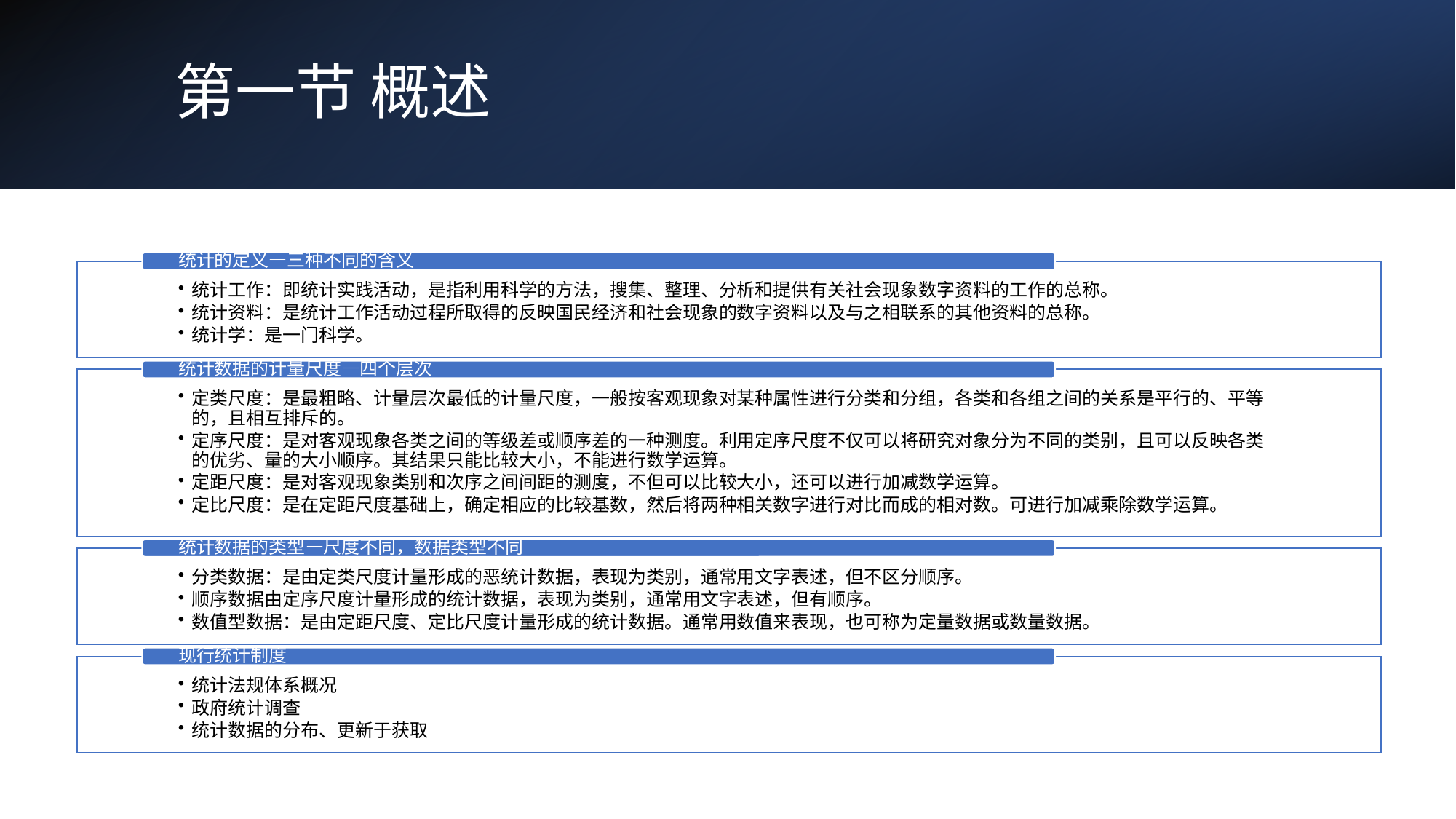

# 第一节 概述
统计工作：即统计实践活动，是指利用科学的方法，搜集、整理、分析和提供有关社会现象数字资料的工作的总称。
统计资料：是统计工作活动过程所取得的反映国民经济和社会现象的数字资料以及与之相联系的其他资料的总称。
统计学：是一门科学。
统计的定义—三种不同的含义
定类尺度：是最粗略、计量层次最低的计量尺度，一般按客观现象对某种属性进行分类和分组，各类和各组之间的关系是平行的、平等的，且相互排斥的。
定序尺度：是对客观现象各类之间的等级差或顺序差的一种测度。利用定序尺度不仅可以将研究对象分为不同的类别，且可以反映各类的优劣、量的大小顺序。其结果只能比较大小，不能进行数学运算。
定距尺度：是对客观现象类别和次序之间间距的测度，不但可以比较大小，还可以进行加减数学运算。
定比尺度：是在定距尺度基础上，确定相应的比较基数，然后将两种相关数字进行对比而成的相对数。可进行加减乘除数学运算。
统计数据的计量尺度—四个层次
分类数据：是由定类尺度计量形成的恶统计数据，表现为类别，通常用文字表述，但不区分顺序。
顺序数据由定序尺度计量形成的统计数据，表现为类别，通常用文字表述，但有顺序。
数值型数据：是由定距尺度、定比尺度计量形成的统计数据。通常用数值来表现，也可称为定量数据或数量数据。
统计数据的类型—尺度不同，数据类型不同
统计法规体系概况
政府统计调查
统计数据的分布、更新于获取
现行统计制度